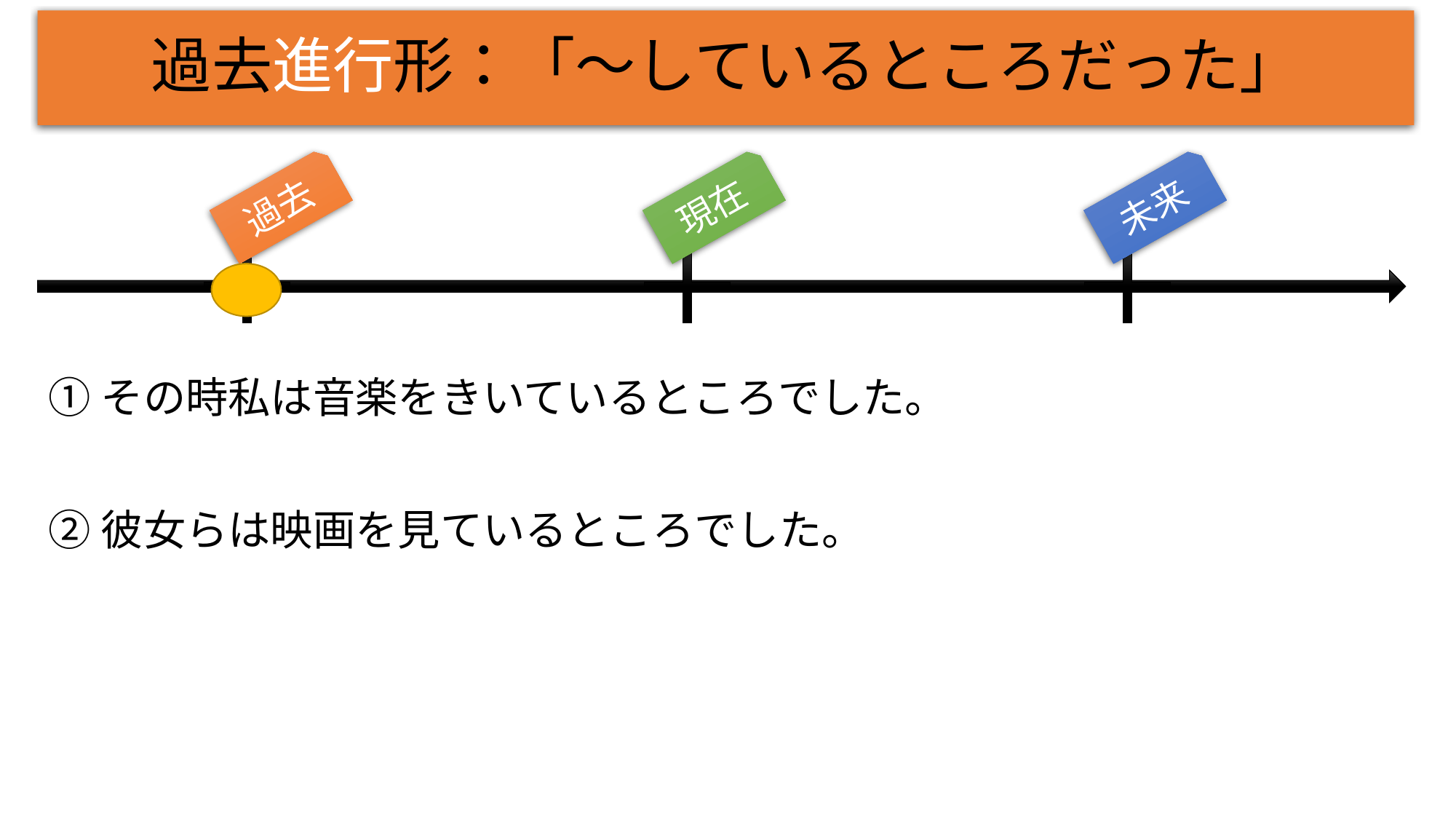

# 過去進行形：「～しているところだった」
過去
現在
未来

①その時私は音楽をきいているところでした。

②彼女らは映画を見ているところでした。